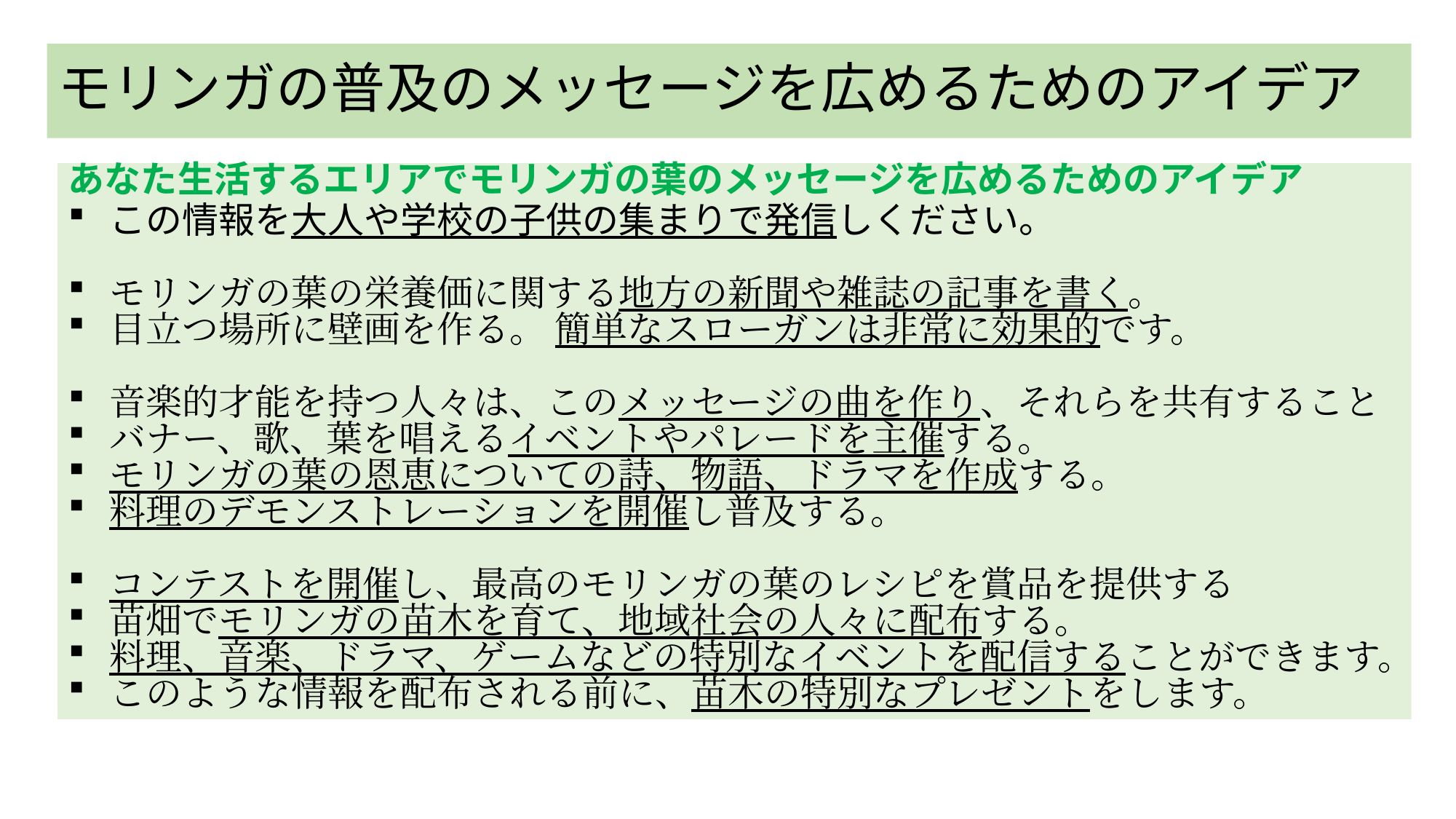

# モリンガの普及のメッセージを広めるためのアイデア
あなた生活するエリアでモリンガの葉のメッセージを広めるためのアイデア
この情報を大人や学校の子供の集まりで発信しください。

モリンガの葉の栄養価に関する地方の新聞や雑誌の記事を書く。
目立つ場所に壁画を作る。 簡単なスローガンは非常に効果的です。

音楽的才能を持つ人々は、このメッセージの曲を作り、それらを共有すること
バナー、歌、葉を唱えるイベントやパレードを主催する。
モリンガの葉の恩恵についての詩、物語、ドラマを作成する。
料理のデモンストレーションを開催し普及する。

コンテストを開催し、最高のモリンガの葉のレシピを賞品を提供する
苗畑でモリンガの苗木を育て、地域社会の人々に配布する。
料理、音楽、ドラマ、ゲームなどの特別なイベントを配信することができます。
このような情報を配布される前に、苗木の特別なプレゼントをします。